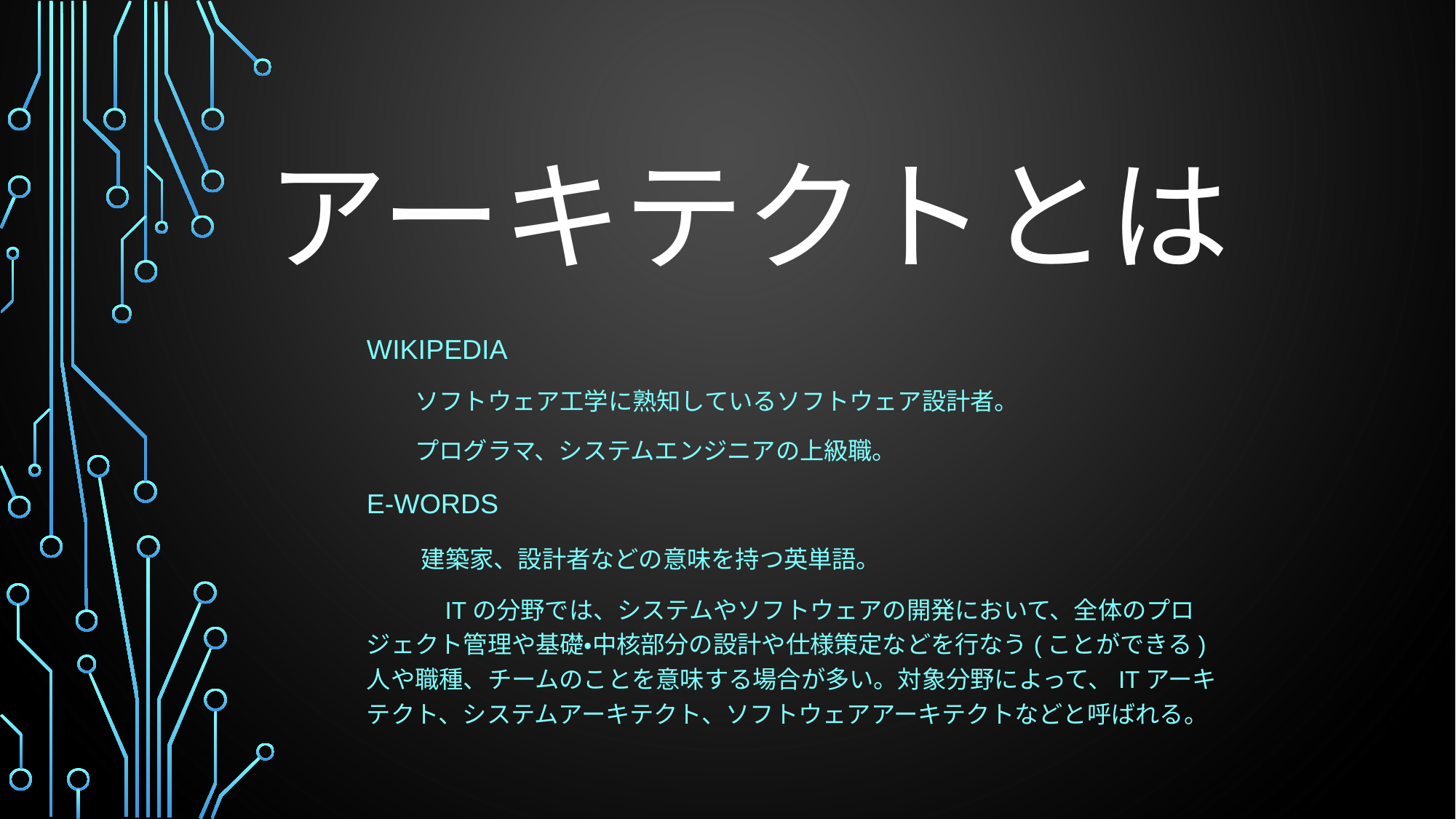

# アーキテクトとは
Wikipedia
　　ソフトウェア工学に熟知しているソフトウェア設計者。
　　プログラマ、システムエンジニアの上級職。
E-Words
　　建築家、設計者などの意味を持つ英単語。
　　　ITの分野では、システムやソフトウェアの開発において、全体のプロジェクト管理や基礎・中核部分の設計や仕様策定などを行なう(ことができる)人や職種、チームのことを意味する場合が多い。対象分野によって、ITアーキテクト、システムアーキテクト、ソフトウェアアーキテクトなどと呼ばれる。